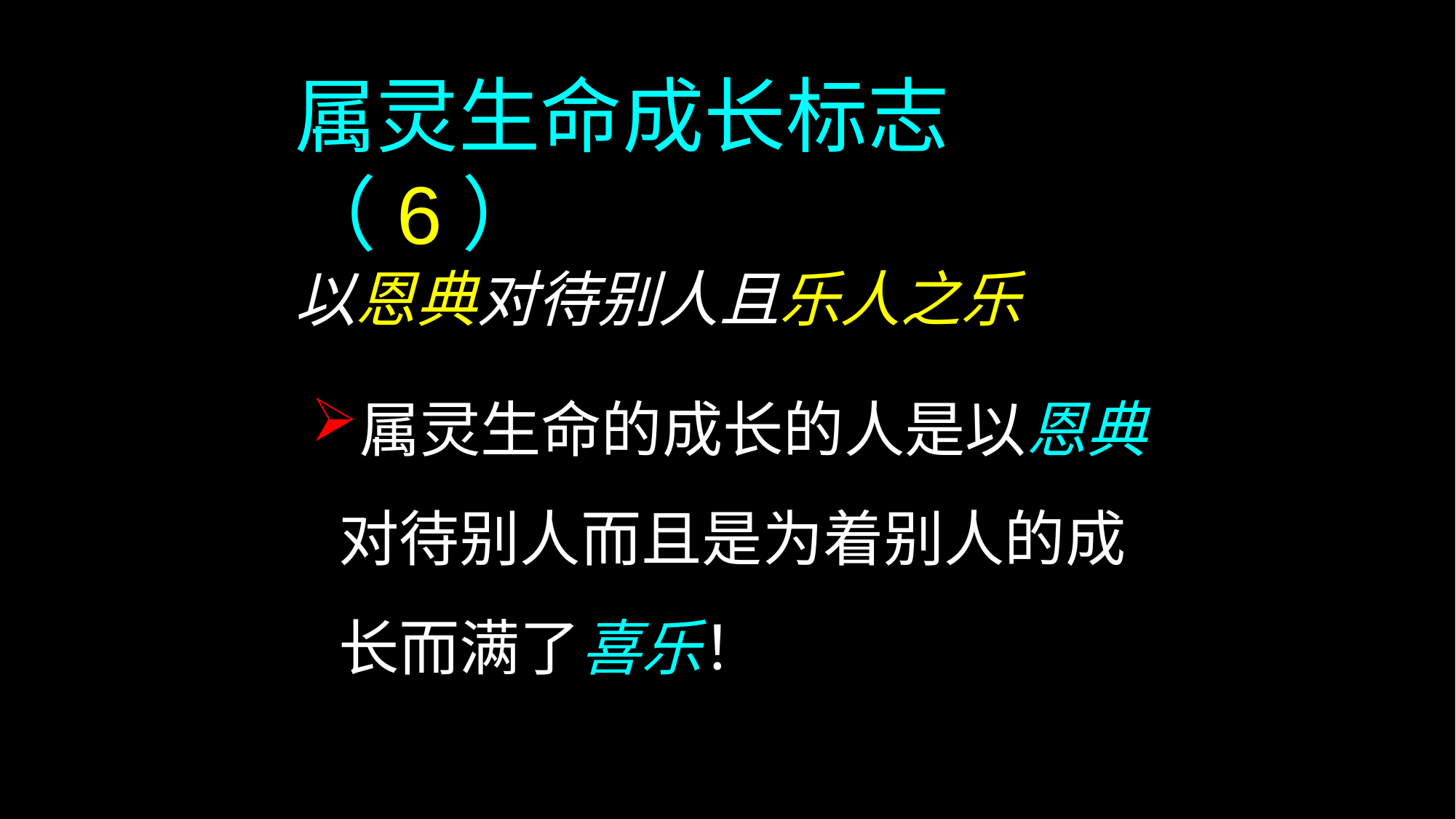

# 属灵生命成长标志 （6）
以恩典对待别人且乐人之乐

属灵生命的成长的人是以恩典对待别人而且是为着别人的成长而满了喜乐！